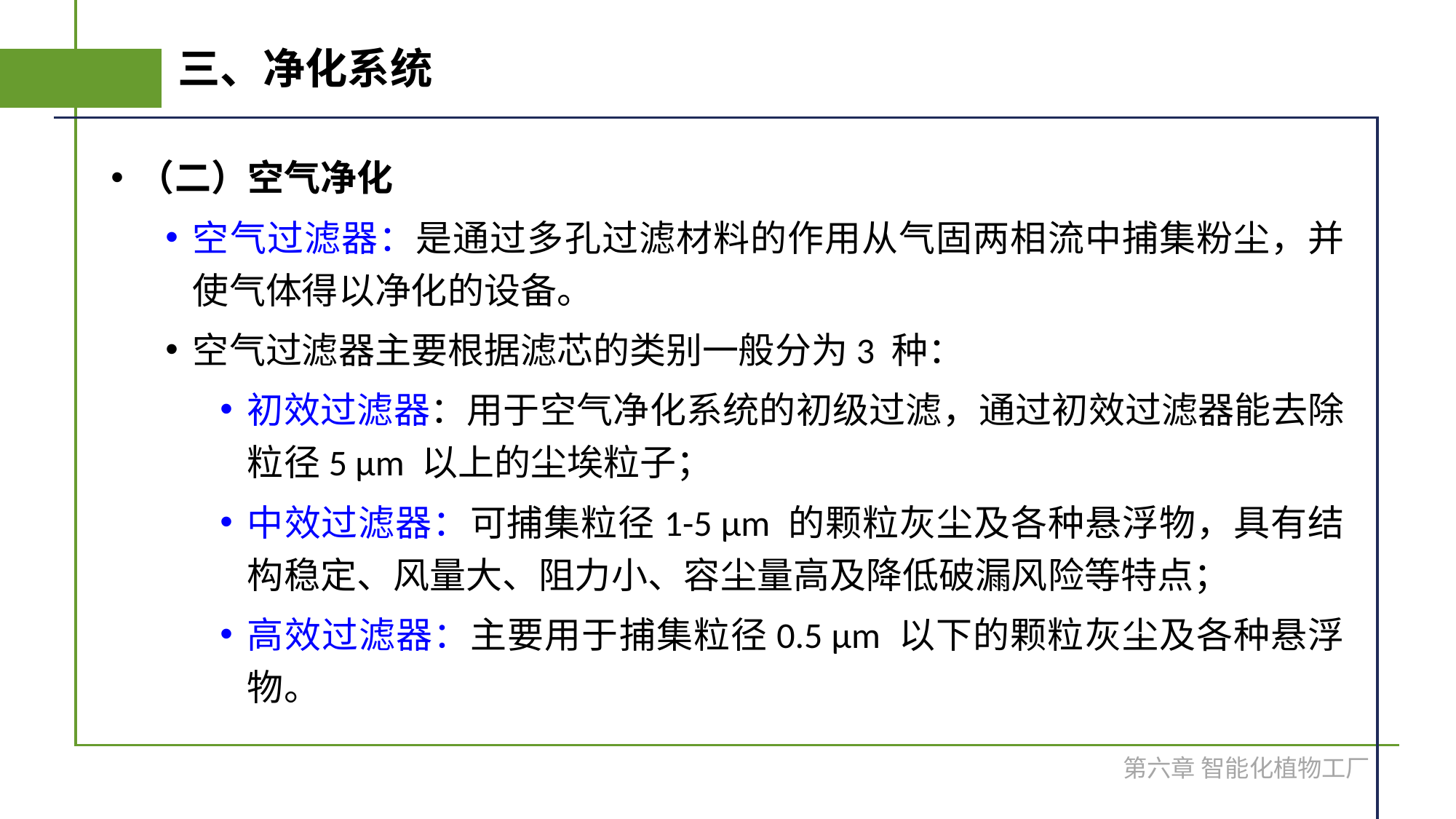

# 三、净化系统
（二）空气净化
空气过滤器：是通过多孔过滤材料的作用从气固两相流中捕集粉尘，并使气体得以净化的设备。
空气过滤器主要根据滤芯的类别一般分为3 种：
初效过滤器：用于空气净化系统的初级过滤，通过初效过滤器能去除粒径5 μm 以上的尘埃粒子；
中效过滤器：可捕集粒径1-5 μm 的颗粒灰尘及各种悬浮物，具有结构稳定、风量大、阻力小、容尘量高及降低破漏风险等特点；
高效过滤器：主要用于捕集粒径0.5 μm 以下的颗粒灰尘及各种悬浮物。
第六章 智能化植物工厂